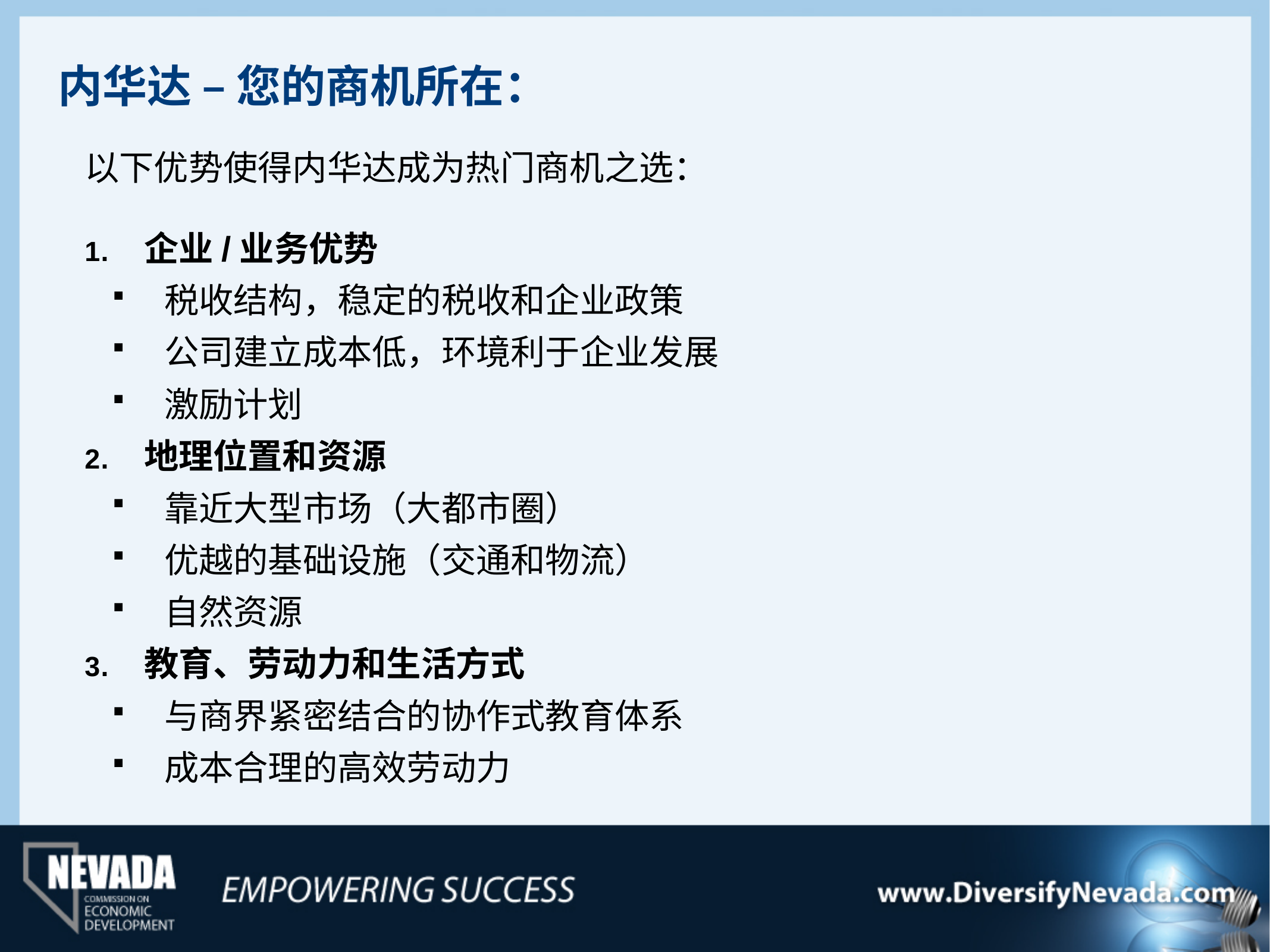

内华达 – 您的商机所在：
以下优势使得内华达成为热门商机之选：

企业/业务优势
税收结构，稳定的税收和企业政策
公司建立成本低，环境利于企业发展
激励计划
地理位置和资源
靠近大型市场（大都市圈）
优越的基础设施（交通和物流）
自然资源
教育、劳动力和生活方式
与商界紧密结合的协作式教育体系
成本合理的高效劳动力